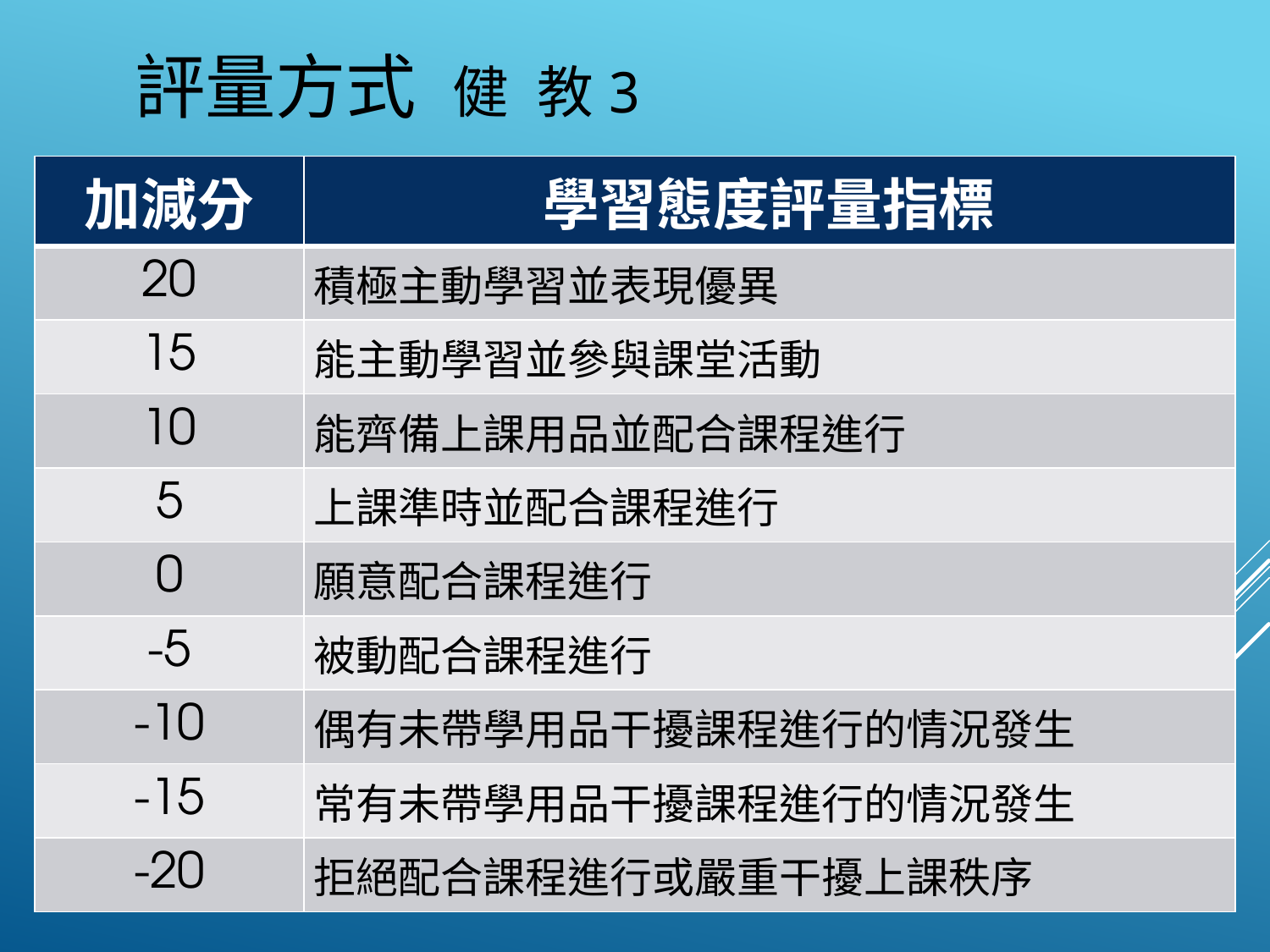

評量方式 健 教3
| 加減分 | 學習態度評量指標 |
| --- | --- |
| 20 | 積極主動學習並表現優異 |
| 15 | 能主動學習並參與課堂活動 |
| 10 | 能齊備上課用品並配合課程進行 |
| 5 | 上課準時並配合課程進行 |
| 0 | 願意配合課程進行 |
| -5 | 被動配合課程進行 |
| -10 | 偶有未帶學用品干擾課程進行的情況發生 |
| -15 | 常有未帶學用品干擾課程進行的情況發生 |
| -20 | 拒絕配合課程進行或嚴重干擾上課秩序 |